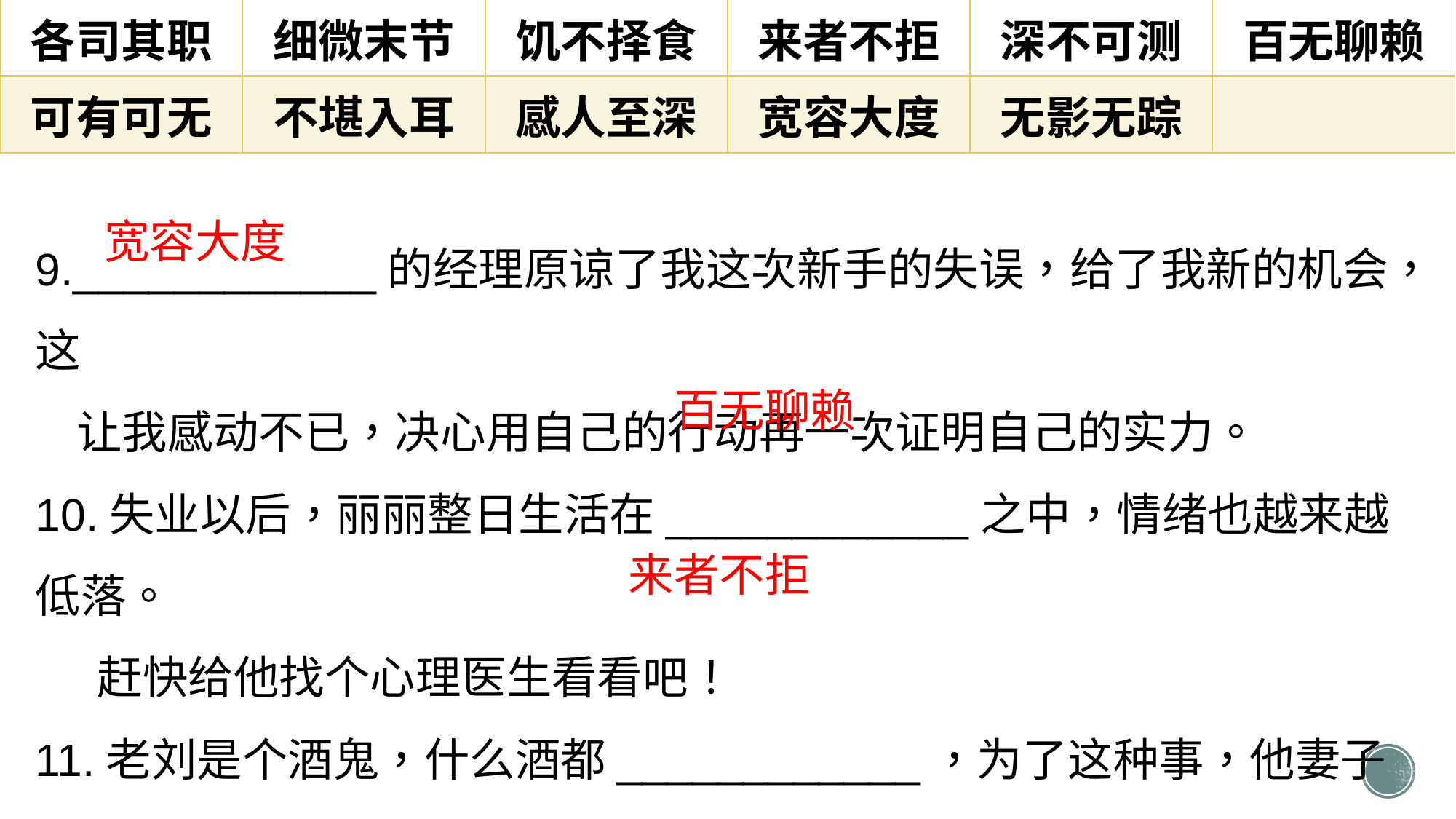

| 各司其职 | 细微末节 | 饥不择食 | 来者不拒 | 深不可测 | 百无聊赖 |
| --- | --- | --- | --- | --- | --- |
| 可有可无 | 不堪入耳 | 感人至深 | 宽容大度 | 无影无踪 |  |
9.____________的经理原谅了我这次新手的失误，给了我新的机会，这
   让我感动不已，决心用自己的行动再一次证明自己的实力。
10.失业以后，丽丽整日生活在____________之中，情绪也越来越低落。
     赶快给他找个心理医生看看吧！
11.老刘是个酒鬼，什么酒都____________，为了这种事，他妻子美少
     跟她吵架，但他还是依然故我。
宽容大度
百无聊赖
来者不拒